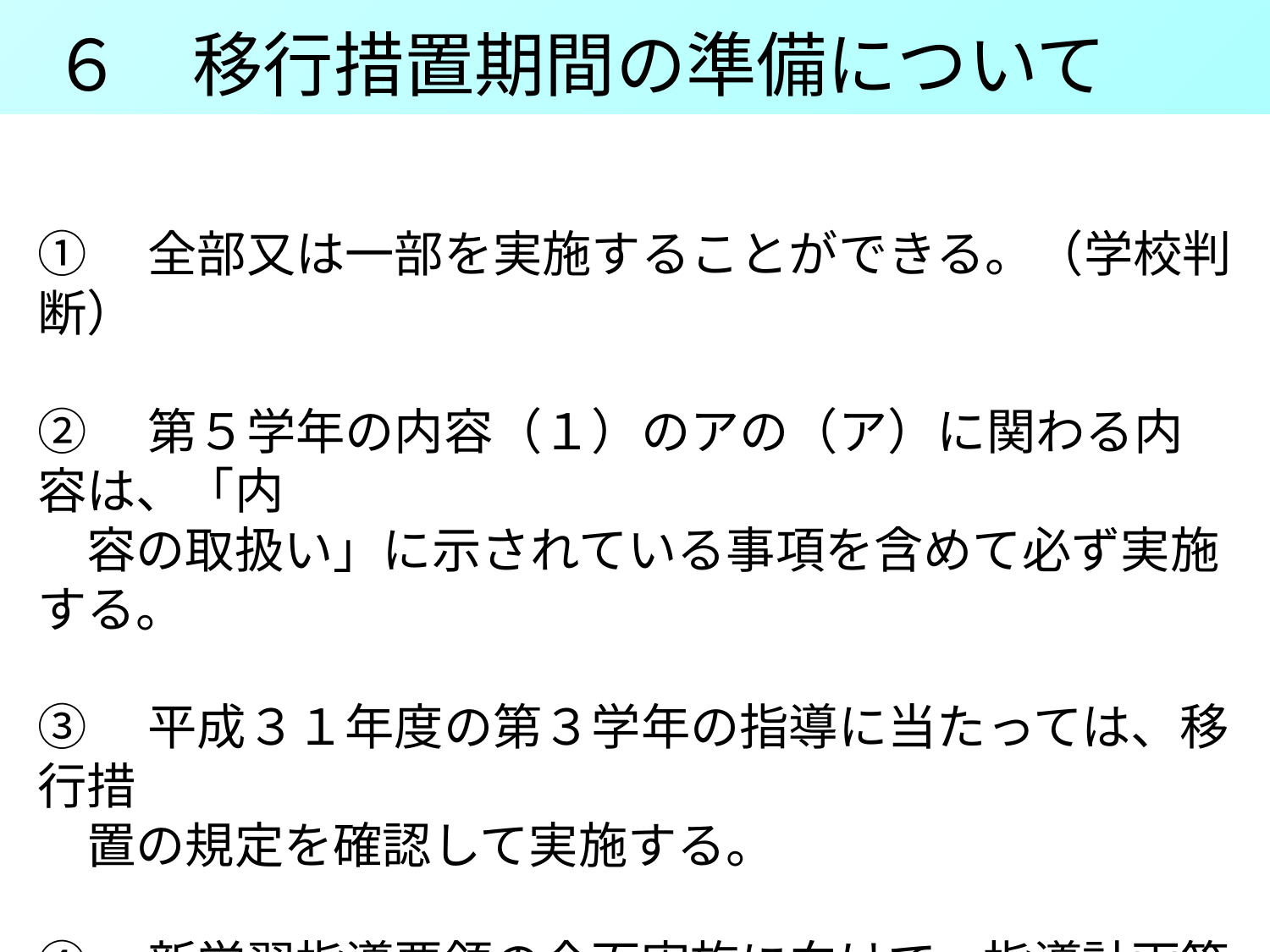

６　移行措置期間の準備について
①　全部又は一部を実施することができる。（学校判断）

②　第５学年の内容（１）のアの（ア）に関わる内容は、「内
　容の取扱い」に示されている事項を含めて必ず実施する。

③　平成３１年度の第３学年の指導に当たっては、移行措
　置の規定を確認して実施する。

④　新学習指導要領の全面実施に向けて、指導計画等の
　作成を準備する。